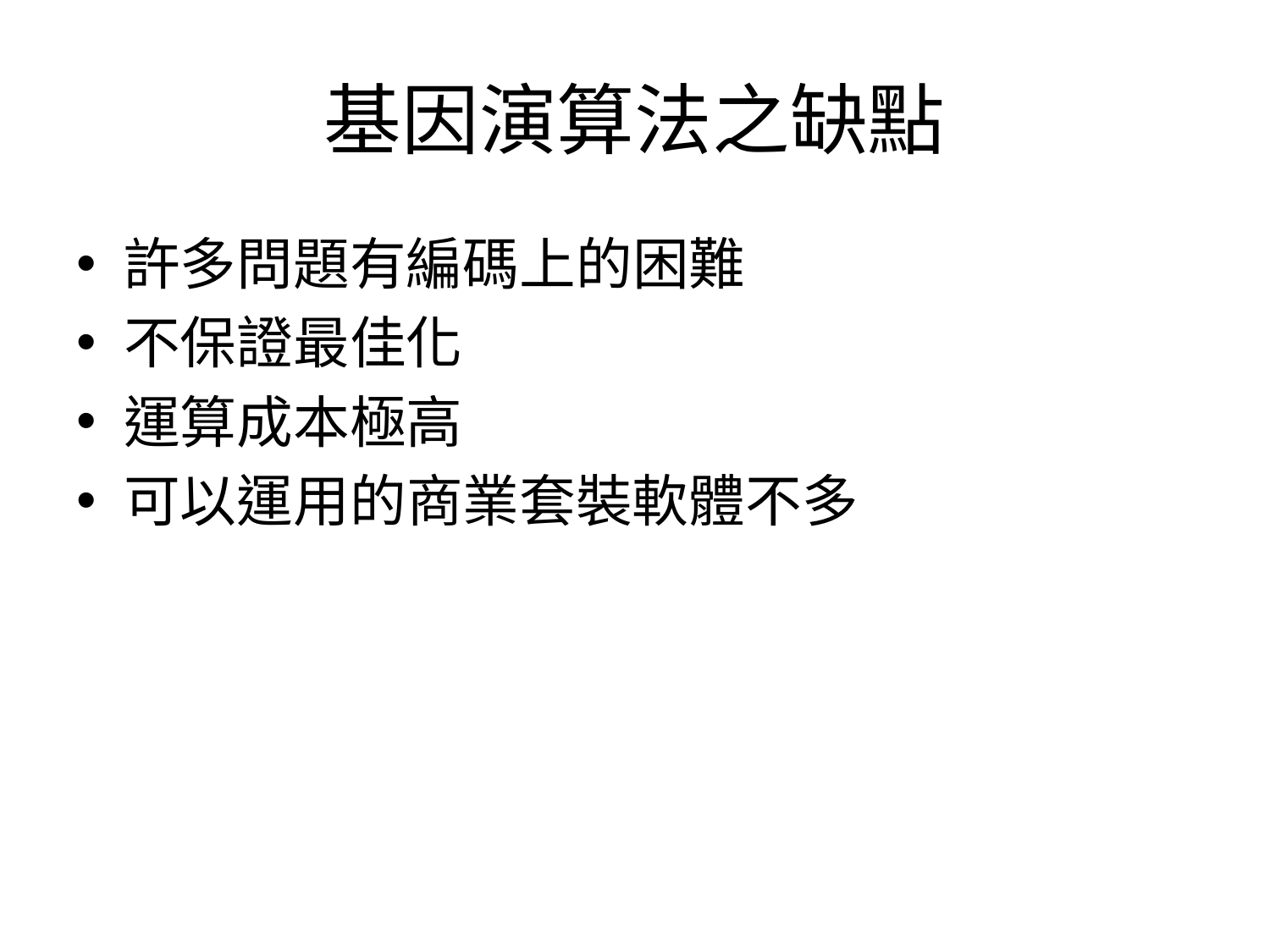

# 基因演算法之缺點
許多問題有編碼上的困難
不保證最佳化
運算成本極高
可以運用的商業套裝軟體不多